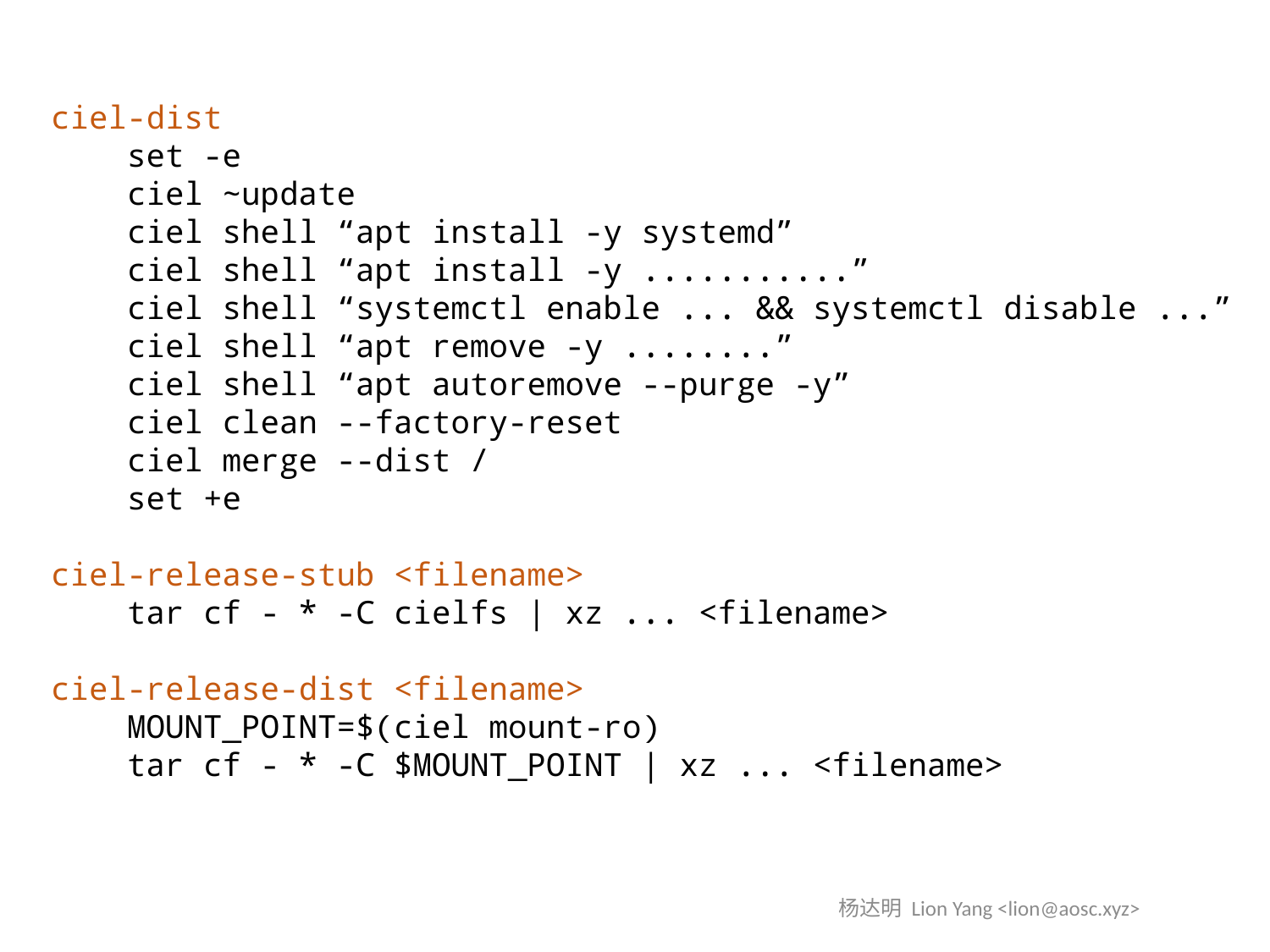

ciel-dist
    set -e
    ciel ~update
    ciel shell “apt install -y systemd”
    ciel shell “apt install -y ...........”
    ciel shell “systemctl enable ... && systemctl disable ...”
    ciel shell “apt remove -y ........”
    ciel shell “apt autoremove --purge -y”
    ciel clean --factory-reset
    ciel merge --dist /
    set +e

ciel-release-stub <filename>
    tar cf - * -C cielfs | xz ... <filename>

ciel-release-dist <filename>
    MOUNT_POINT=$(ciel mount-ro)
    tar cf - * -C $MOUNT_POINT | xz ... <filename>
杨达明 Lion Yang <lion@aosc.xyz>